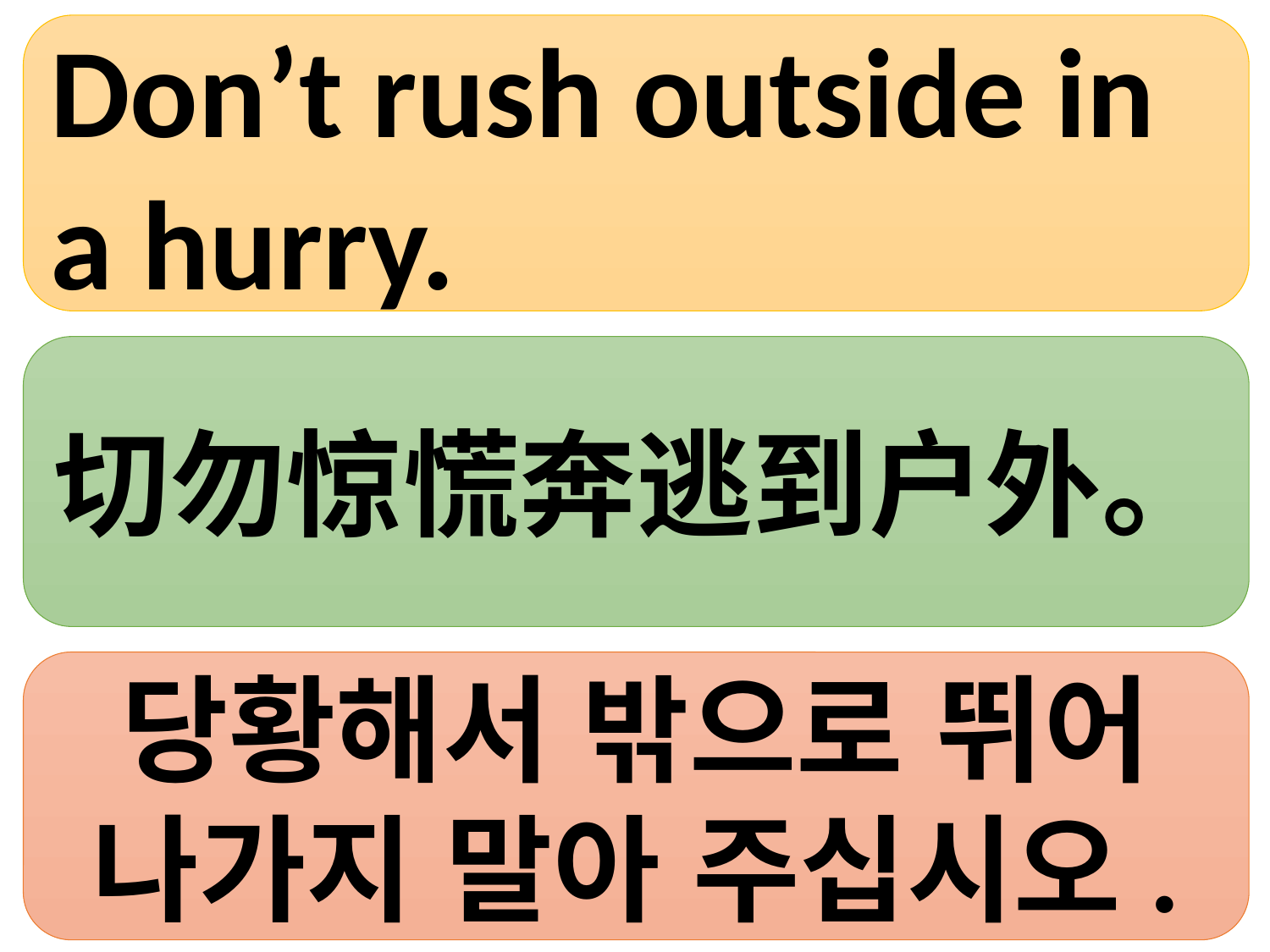

Don’t rush outside in a hurry.
切勿惊慌奔逃到户外。
당황해서 밖으로 뛰어 나가지 말아 주십시오.